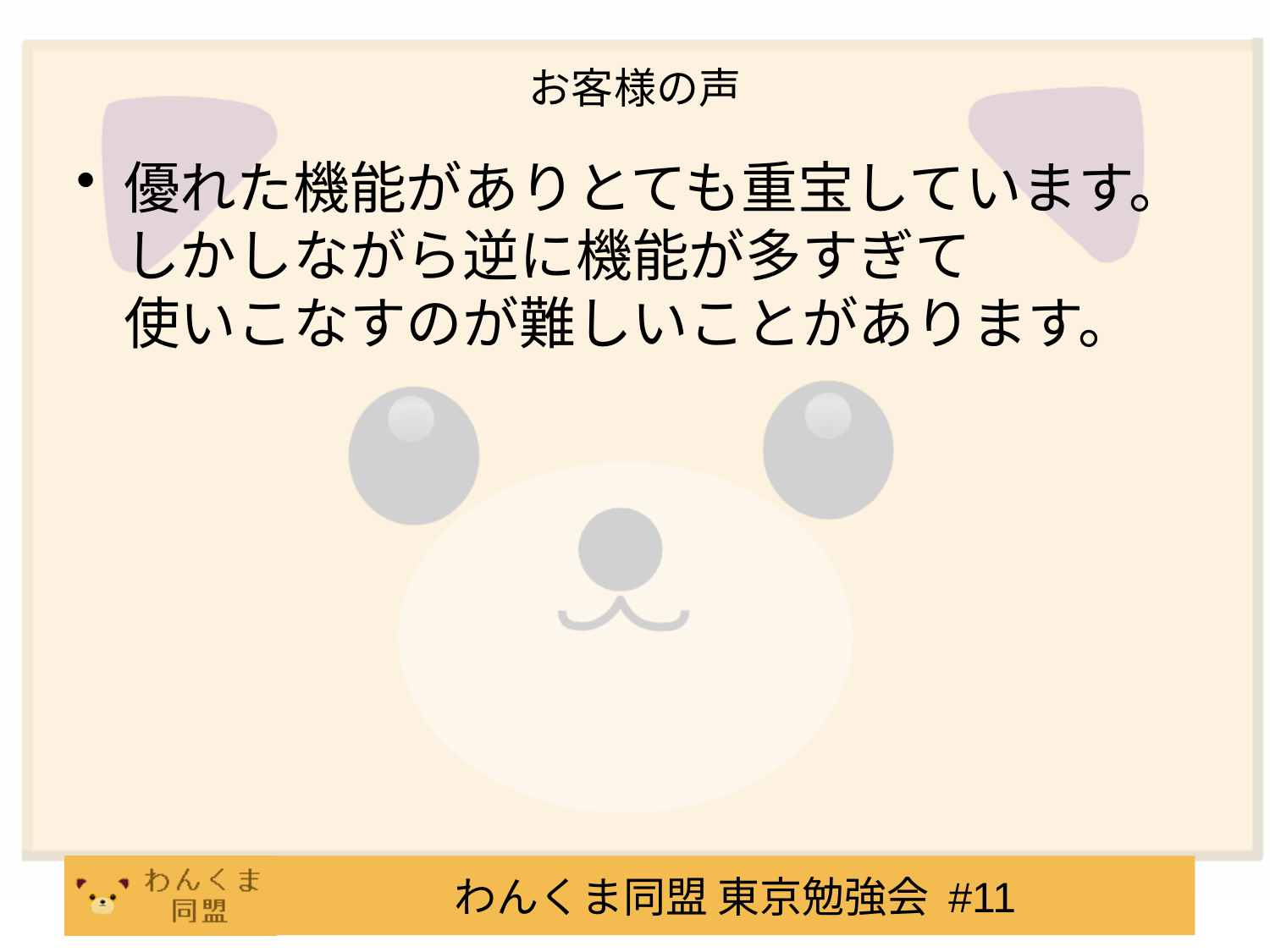

# お客様の声
優れた機能がありとても重宝しています。しかしながら逆に機能が多すぎて
使いこなすのが難しいことがあります。